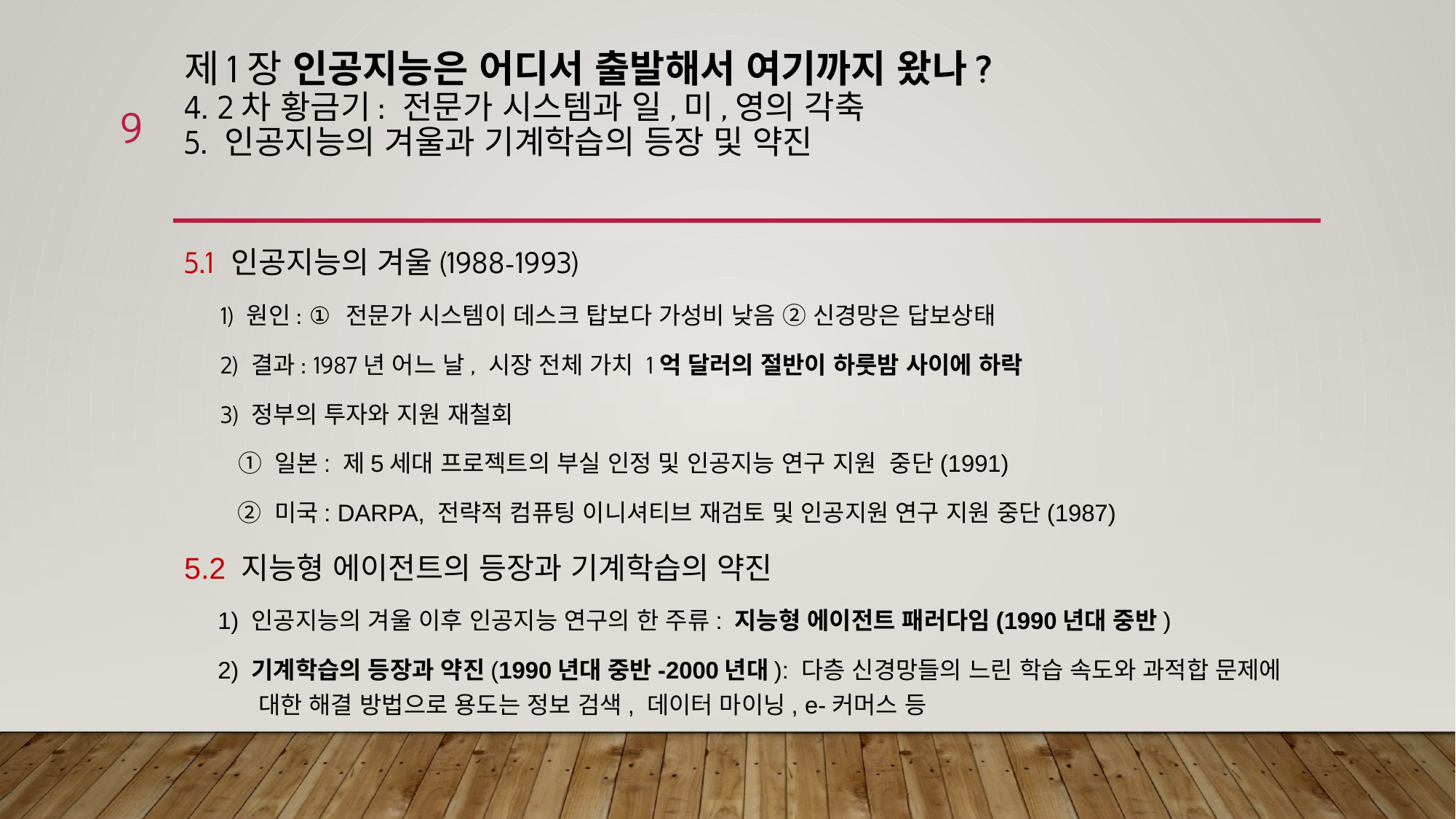

# 제1장 인공지능은 어디서 출발해서 여기까지 왔나? 4. 2차 황금기: 전문가 시스템과 일,미,영의 각축 5. 인공지능의 겨울과 기계학습의 등장 및 약진
9
5.1 인공지능의 겨울(1988-1993)
     1) 원인: ① 전문가 시스템이 데스크 탑보다 가성비 낮음 ② 신경망은 답보상태
     2) 결과: 1987년 어느 날, 시장 전체 가치 1억 달러의 절반이 하룻밤 사이에 하락
     3) 정부의 투자와 지원 재철회
        ① 일본: 제5세대 프로젝트의 부실 인정 및 인공지능 연구 지원  중단(1991)
        ② 미국: DARPA, 전략적 컴퓨팅 이니셔티브 재검토 및 인공지원 연구 지원 중단(1987)
5.2 지능형 에이전트의 등장과 기계학습의 약진
     1) 인공지능의 겨울 이후 인공지능 연구의 한 주류: 지능형 에이전트 패러다임(1990년대 중반)
     2) 기계학습의 등장과 약진(1990년대 중반-2000년대): 다층 신경망들의 느린 학습 속도와 과적합 문제에 대한 해결 방법으로 용도는 정보 검색, 데이터 마이닝, e-커머스 등